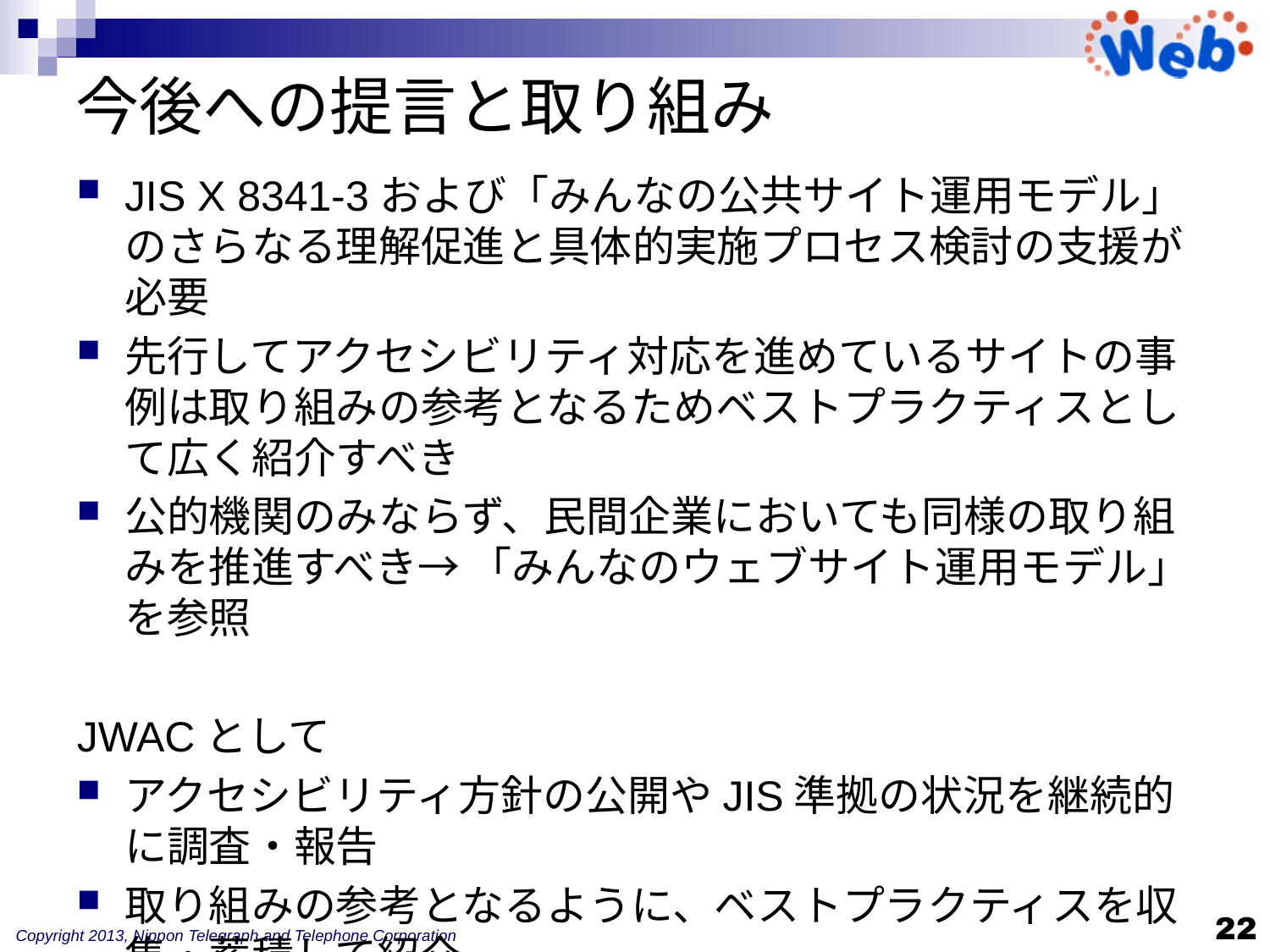

# 今後への提言と取り組み
JIS X 8341-3および「みんなの公共サイト運用モデル」のさらなる理解促進と具体的実施プロセス検討の支援が必要
先行してアクセシビリティ対応を進めているサイトの事例は取り組みの参考となるためベストプラクティスとして広く紹介すべき
公的機関のみならず、民間企業においても同様の取り組みを推進すべき→ 「みんなのウェブサイト運用モデル」を参照

JWACとして
アクセシビリティ方針の公開やJIS準拠の状況を継続的に調査・報告
取り組みの参考となるように、ベストプラクティスを収集・蓄積して紹介
22